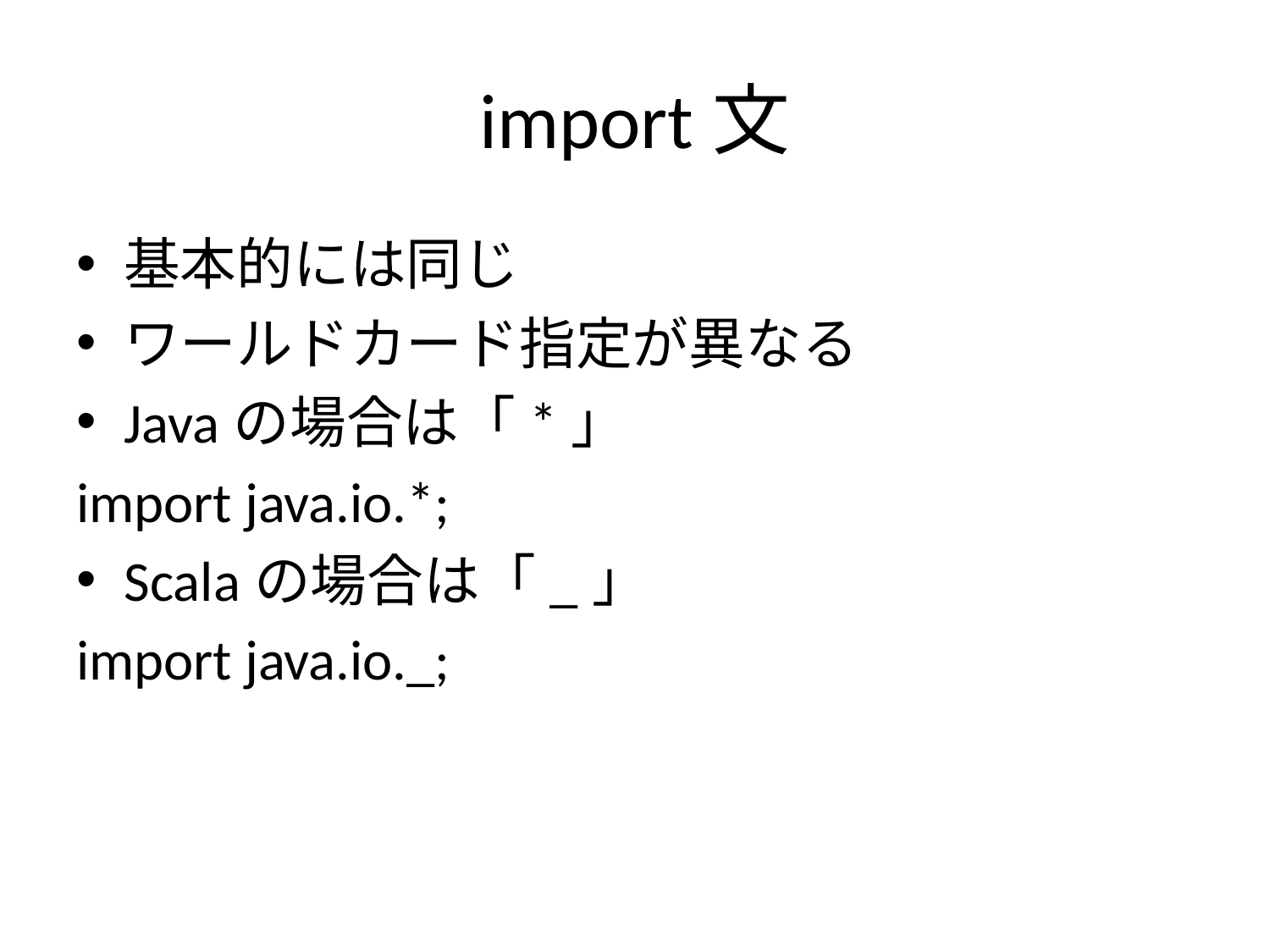

# import文
基本的には同じ
ワールドカード指定が異なる
Javaの場合は「*」
import java.io.*;
Scalaの場合は「_」
import java.io._;